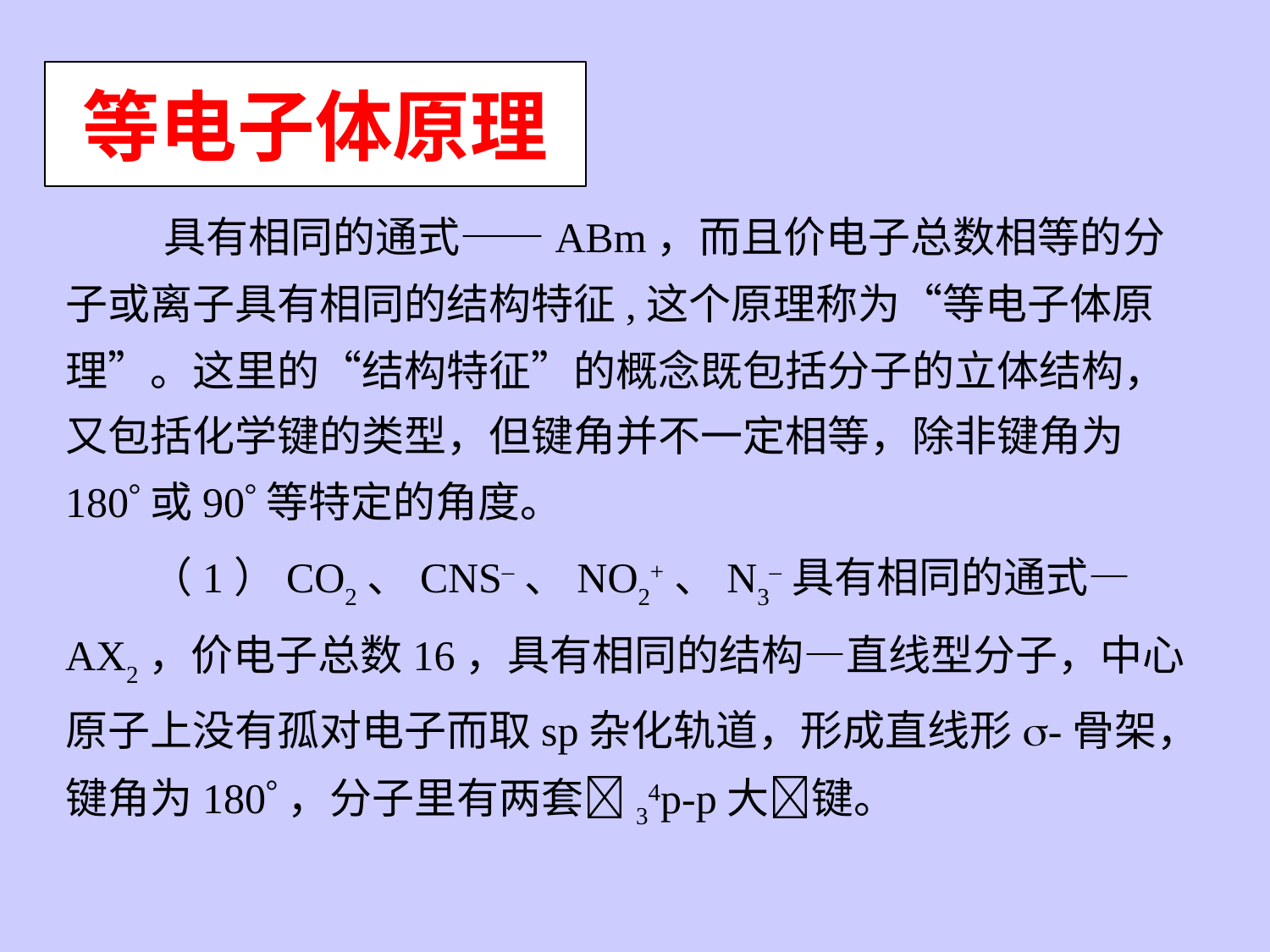

等电子体原理
　　具有相同的通式——ABm，而且价电子总数相等的分子或离子具有相同的结构特征,这个原理称为“等电子体原理”。这里的“结构特征”的概念既包括分子的立体结构，又包括化学键的类型，但键角并不一定相等，除非键角为180°或90°等特定的角度。
　　（1）CO2、CNS–、NO2+、N3–具有相同的通式—AX2，价电子总数16，具有相同的结构—直线型分子，中心原子上没有孤对电子而取sp杂化轨道，形成直线形σ-骨架，键角为180°，分子里有两套Π34p-p大Π键。